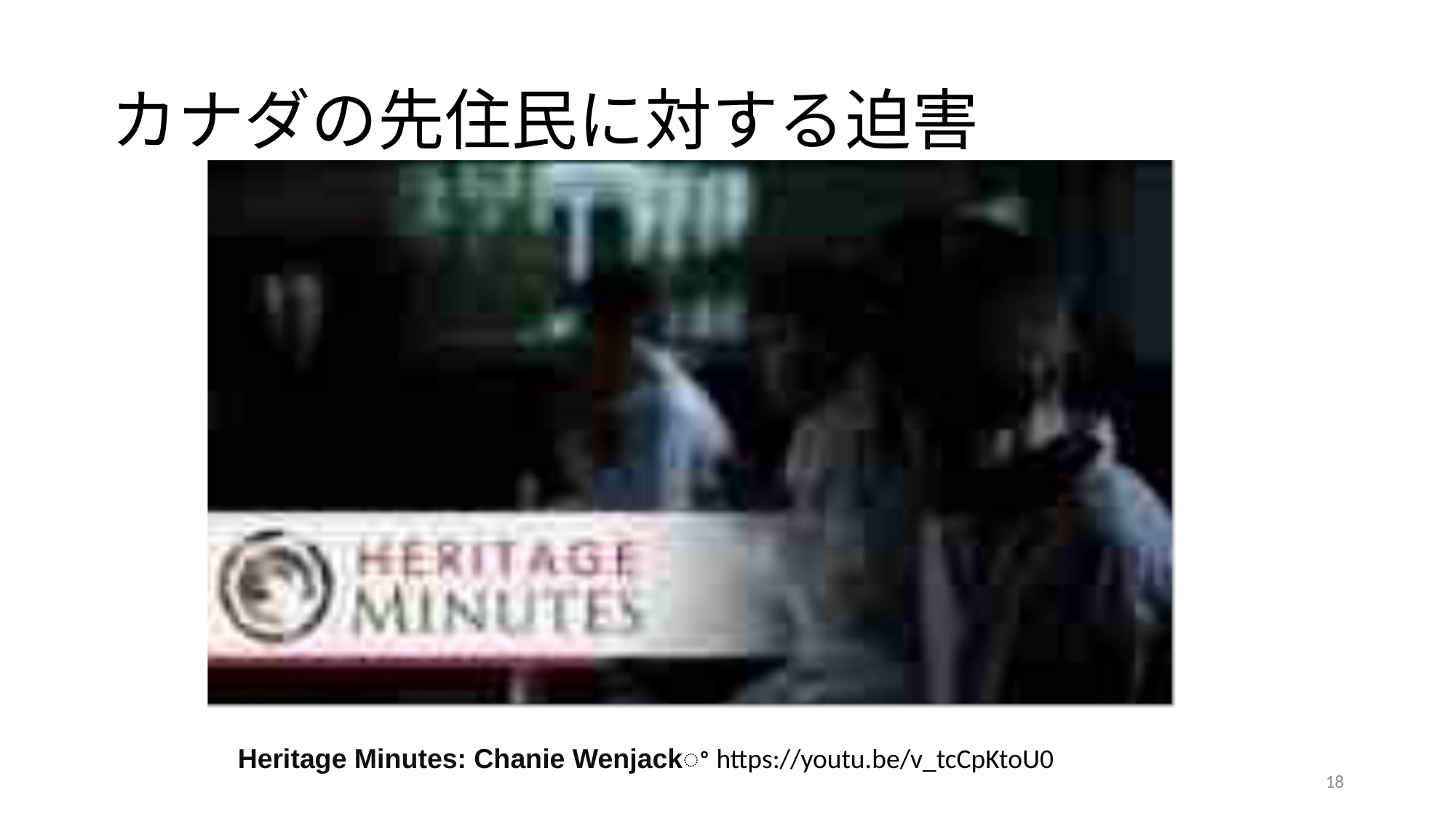

カナダの先住民に対する迫害
Heritage Minutes: Chanie Wenjackꢀ https://youtu.be/v_tcCpKtoU0
18